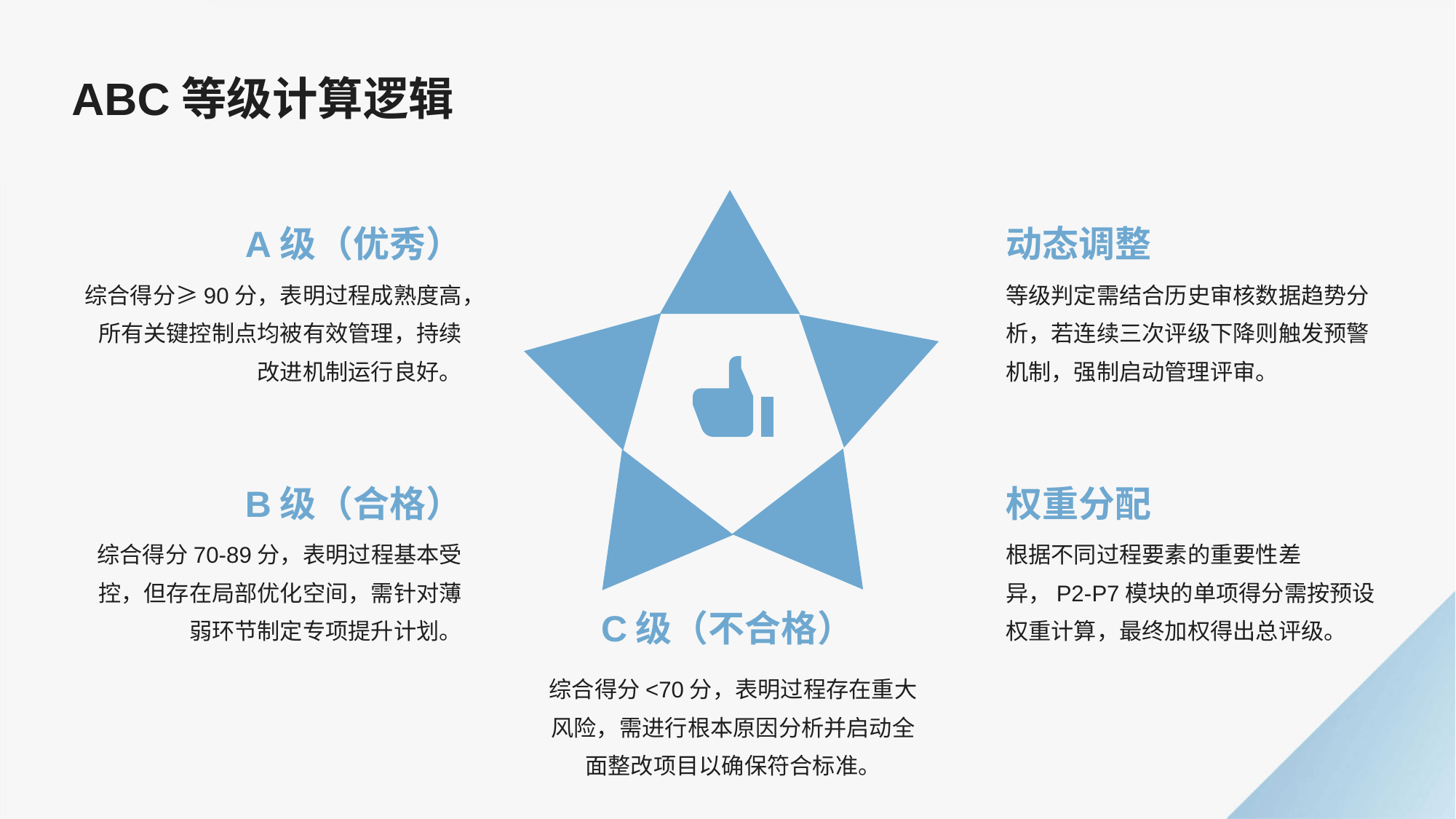

ABC等级计算逻辑

A级（优秀）
动态调整
综合得分≥90分，表明过程成熟度高，所有关键控制点均被有效管理，持续改进机制运行良好。
等级判定需结合历史审核数据趋势分析，若连续三次评级下降则触发预警机制，强制启动管理评审。

B级（合格）
权重分配

综合得分70-89分，表明过程基本受控，但存在局部优化空间，需针对薄弱环节制定专项提升计划。
根据不同过程要素的重要性差异，P2-P7模块的单项得分需按预设权重计算，最终加权得出总评级。
C级（不合格）
综合得分<70分，表明过程存在重大风险，需进行根本原因分析并启动全面整改项目以确保符合标准。